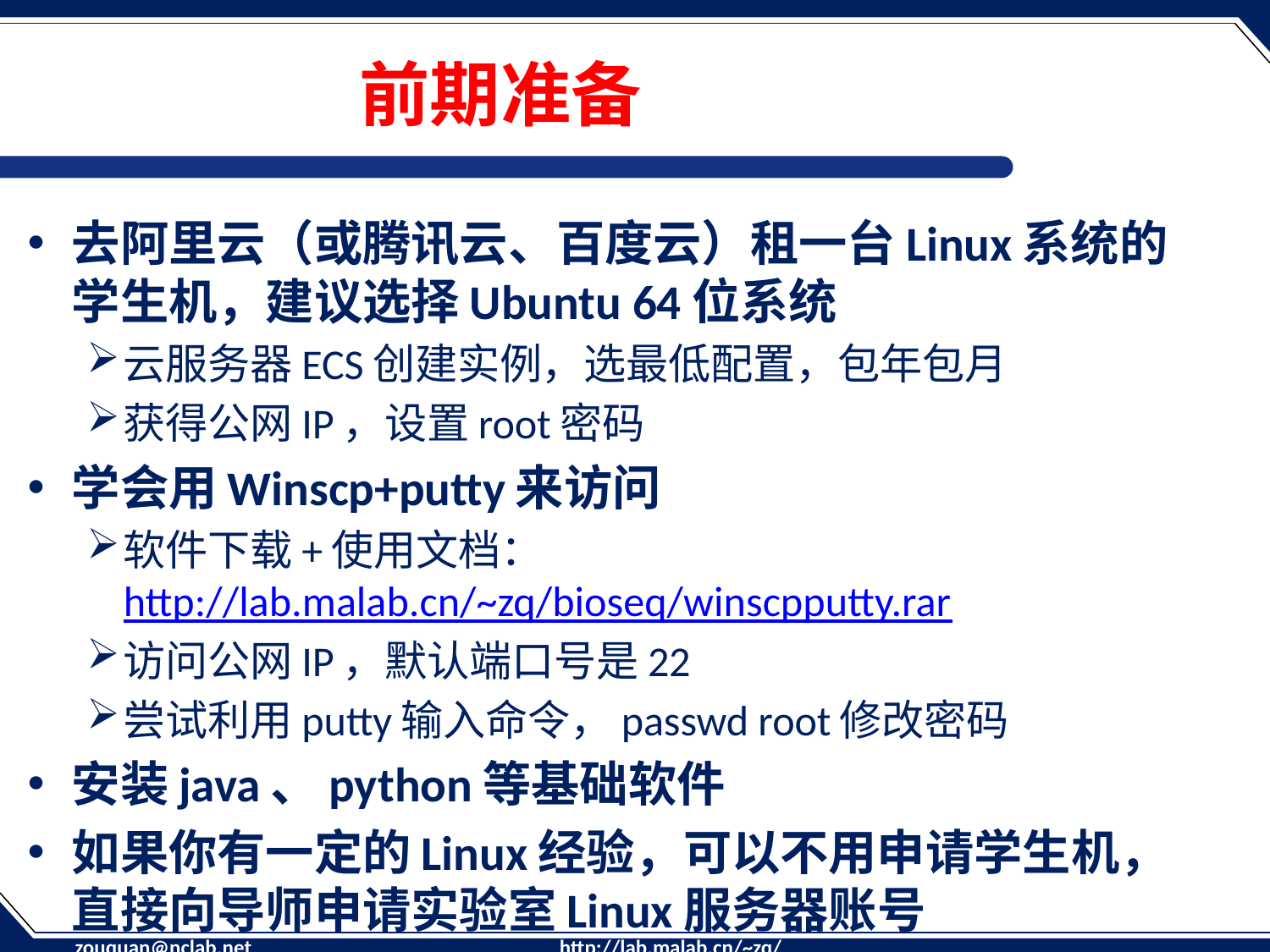

# 前期准备
去阿里云（或腾讯云、百度云）租一台Linux系统的学生机，建议选择Ubuntu 64位系统
云服务器ECS创建实例，选最低配置，包年包月
获得公网IP，设置root密码
学会用Winscp+putty来访问
软件下载+使用文档：http://lab.malab.cn/~zq/bioseq/winscpputty.rar
访问公网IP，默认端口号是22
尝试利用putty输入命令，passwd root修改密码
安装java、python等基础软件
如果你有一定的Linux经验，可以不用申请学生机，直接向导师申请实验室Linux服务器账号